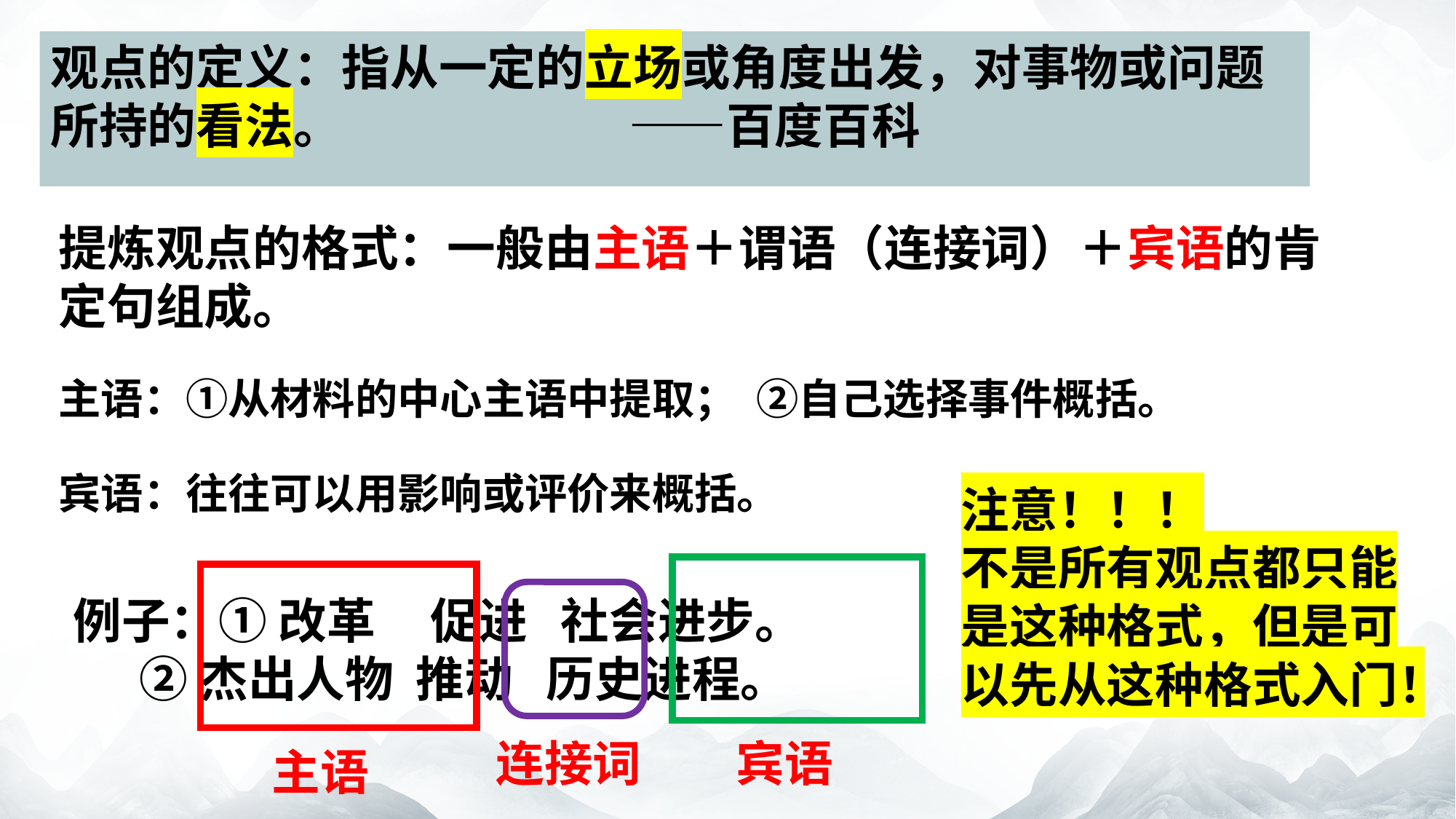

观点的定义：指从一定的立场或角度出发，对事物或问题所持的看法。                          ——百度百科
提炼观点的格式：一般由主语＋谓语（连接词）＋宾语的肯定句组成。
主语：①从材料的中心主语中提取；  ②自己选择事件概括。
宾语：往往可以用影响或评价来概括。
注意！！！
不是所有观点都只能是这种格式，但是可以先从这种格式入门！

例子：① 改革     促进   社会进步。
      ②杰出人物  推动   历史进程。
连接词
  宾语
主语